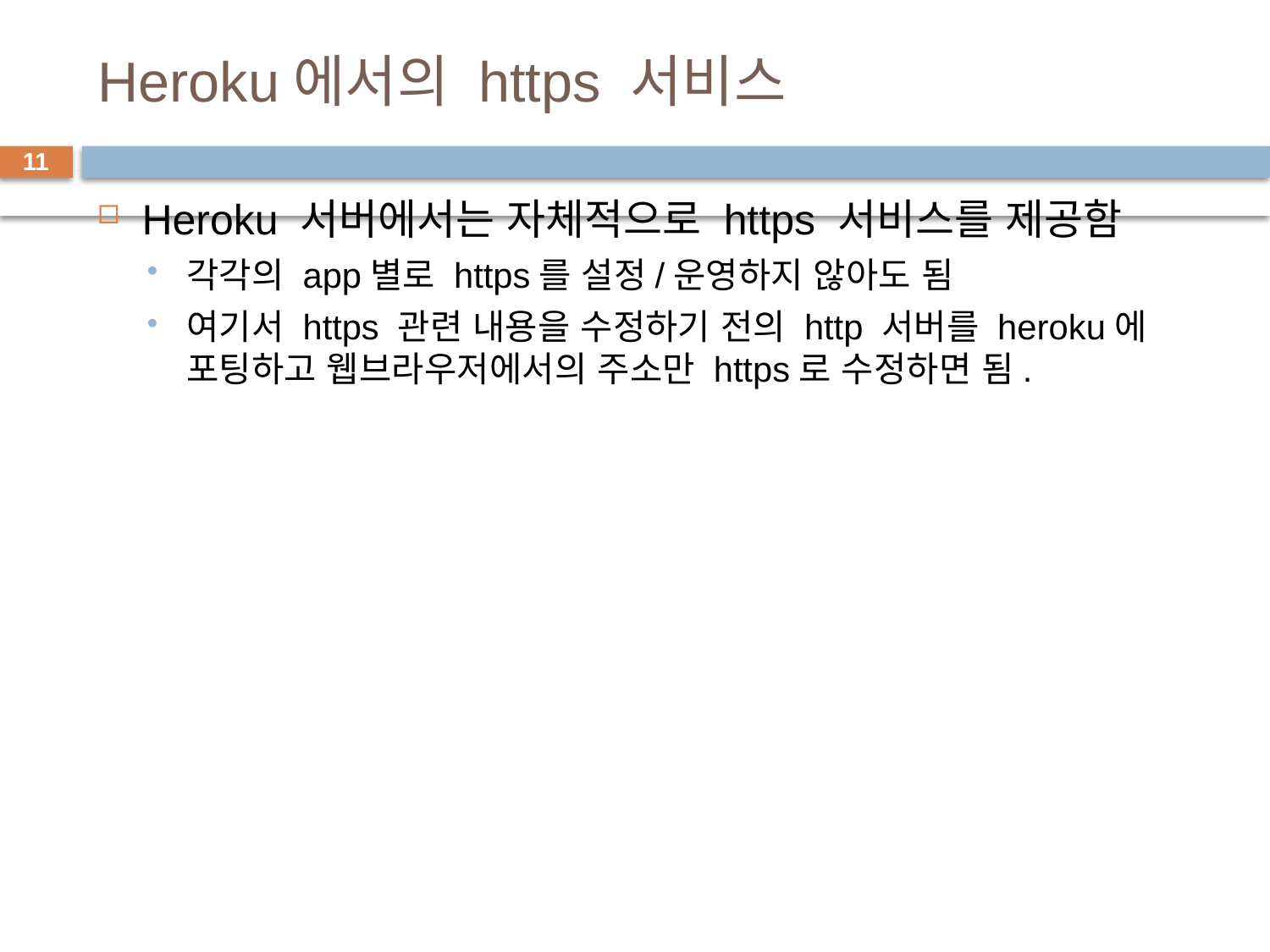

# Heroku에서의 https 서비스
11
Heroku 서버에서는 자체적으로 https 서비스를 제공함
각각의 app별로 https를 설정/운영하지 않아도 됨
여기서 https 관련 내용을 수정하기 전의 http 서버를 heroku에 포팅하고 웹브라우저에서의 주소만 https로 수정하면 됨.